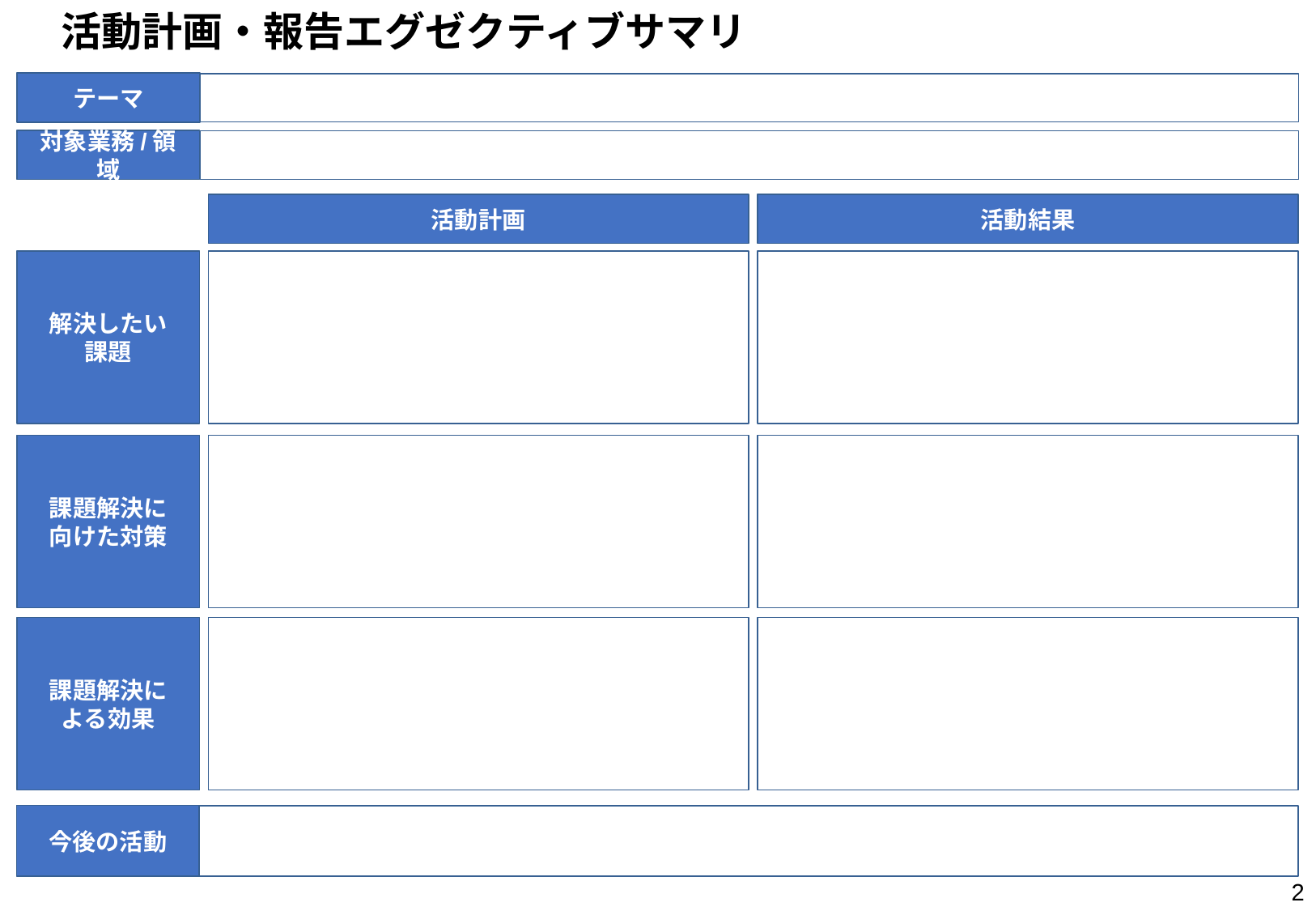

活動計画・報告エグゼクティブサマリ
テーマ

対象業務/領域

活動計画
活動結果
解決したい
課題

課題解決に
向けた対策

課題解決に
よる効果

今後の活動

2